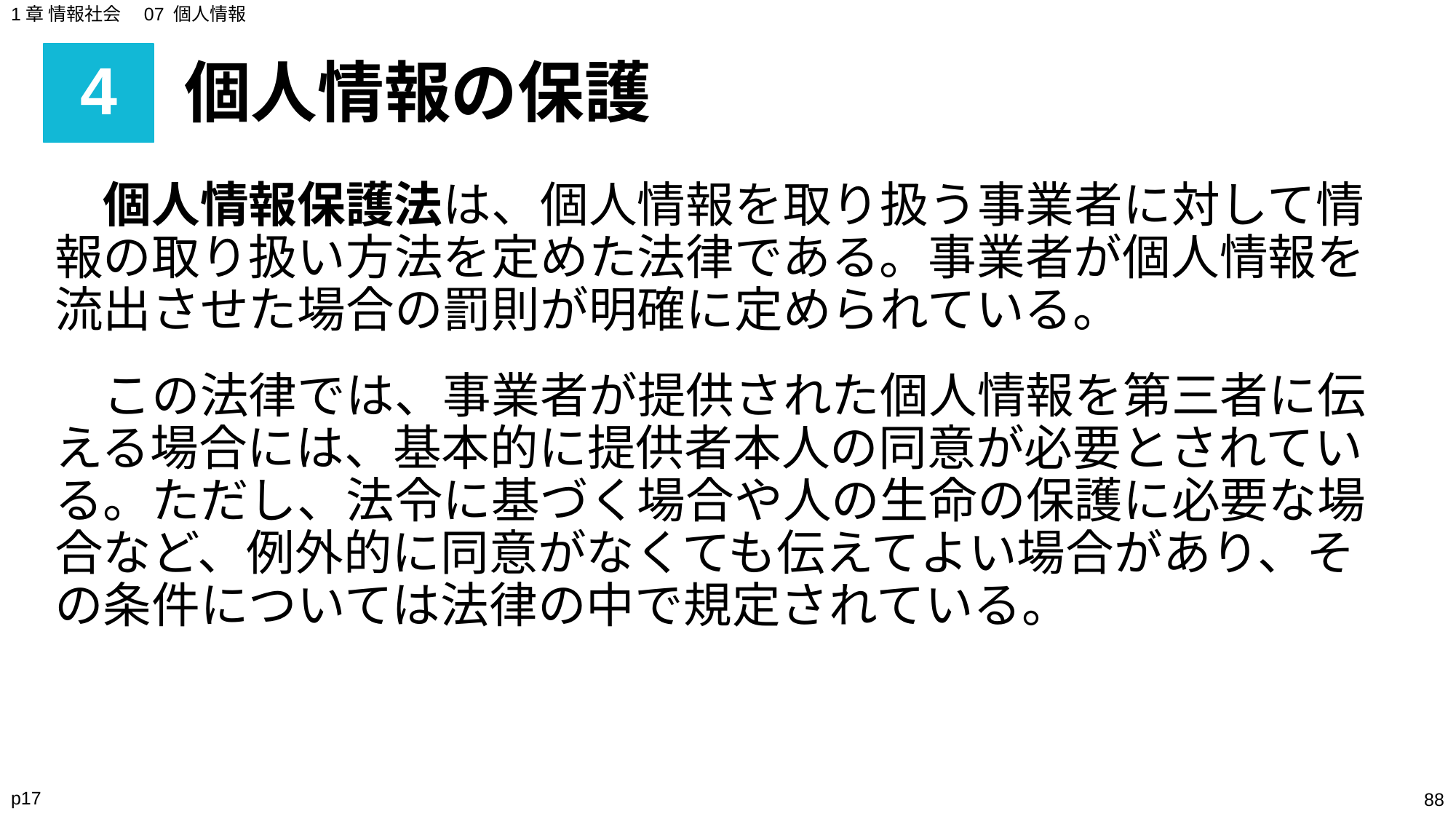

1章 情報社会　07 個人情報

# 4
個人情報の保護
　個人情報保護法は、個人情報を取り扱う事業者に対して情報の取り扱い方法を定めた法律である。事業者が個人情報を流出させた場合の罰則が明確に定められている。
　この法律では、事業者が提供された個人情報を第三者に伝える場合には、基本的に提供者本人の同意が必要とされている。ただし、法令に基づく場合や人の生命の保護に必要な場合など、例外的に同意がなくても伝えてよい場合があり、その条件については法律の中で規定されている。
p17
88